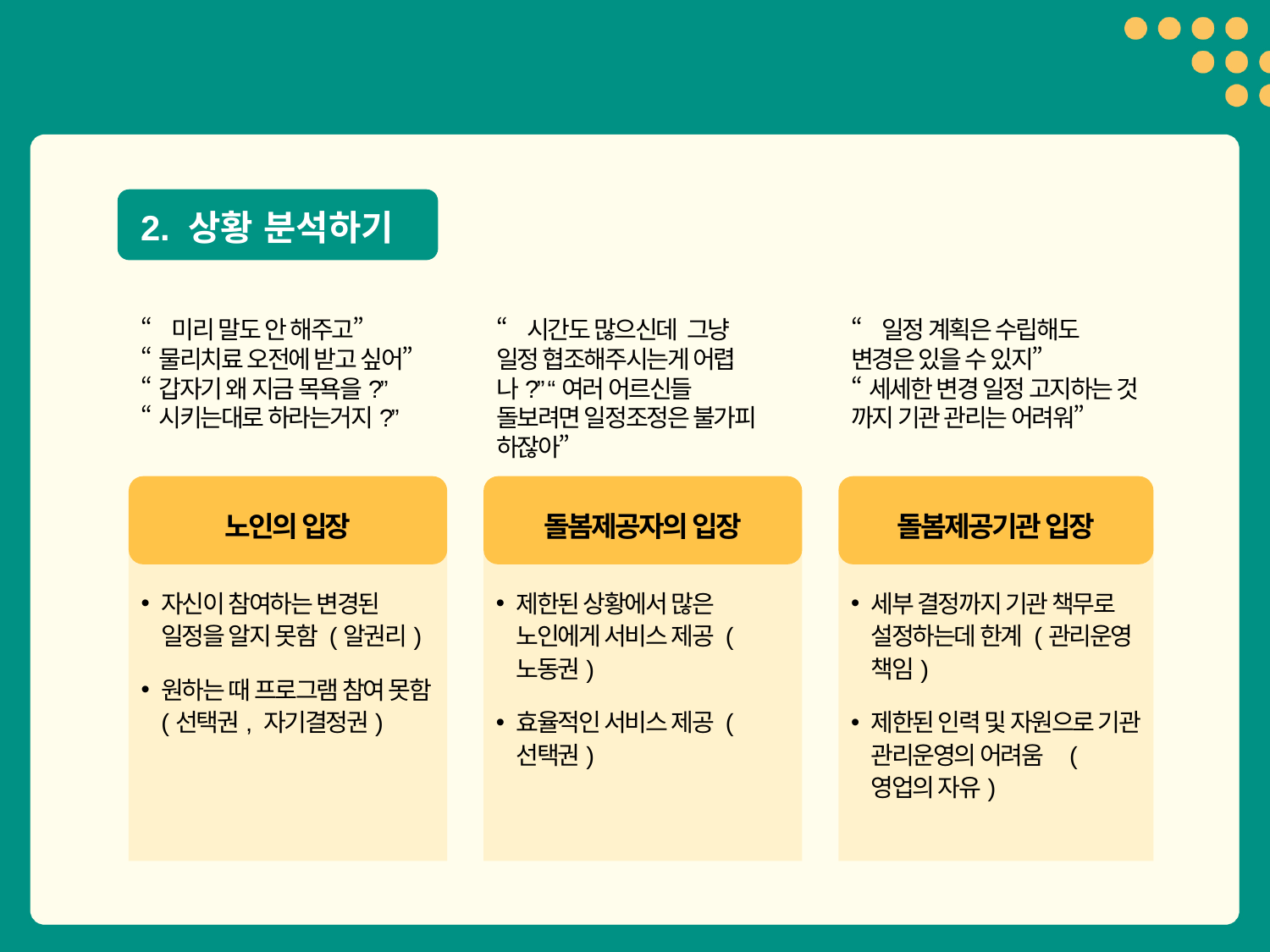

2. 상황 분석하기
“미리 말도 안 해주고”
“물리치료 오전에 받고 싶어”
“갑자기 왜 지금 목욕을?”
“시키는대로 하라는거지?”
“시간도 많으신데  그냥 일정 협조해주시는게 어렵나?” “여러 어르신들 돌보려면 일정조정은 불가피 하잖아”
“일정 계획은 수립해도 변경은 있을 수 있지”
“세세한 변경 일정 고지하는 것 까지 기관 관리는 어려워”
노인의 입장
돌봄제공자의 입장
돌봄제공기관 입장

자신이 참여하는 변경된 일정을 알지 못함 (알권리)
원하는 때 프로그램 참여 못함 (선택권, 자기결정권)

제한된 상황에서 많은 노인에게 서비스 제공 (노동권)
효율적인 서비스 제공 (선택권)

세부 결정까지 기관 책무로 설정하는데 한계 (관리운영 책임)
제한된 인력 및 자원으로 기관 관리운영의 어려움    (영업의 자유)
14